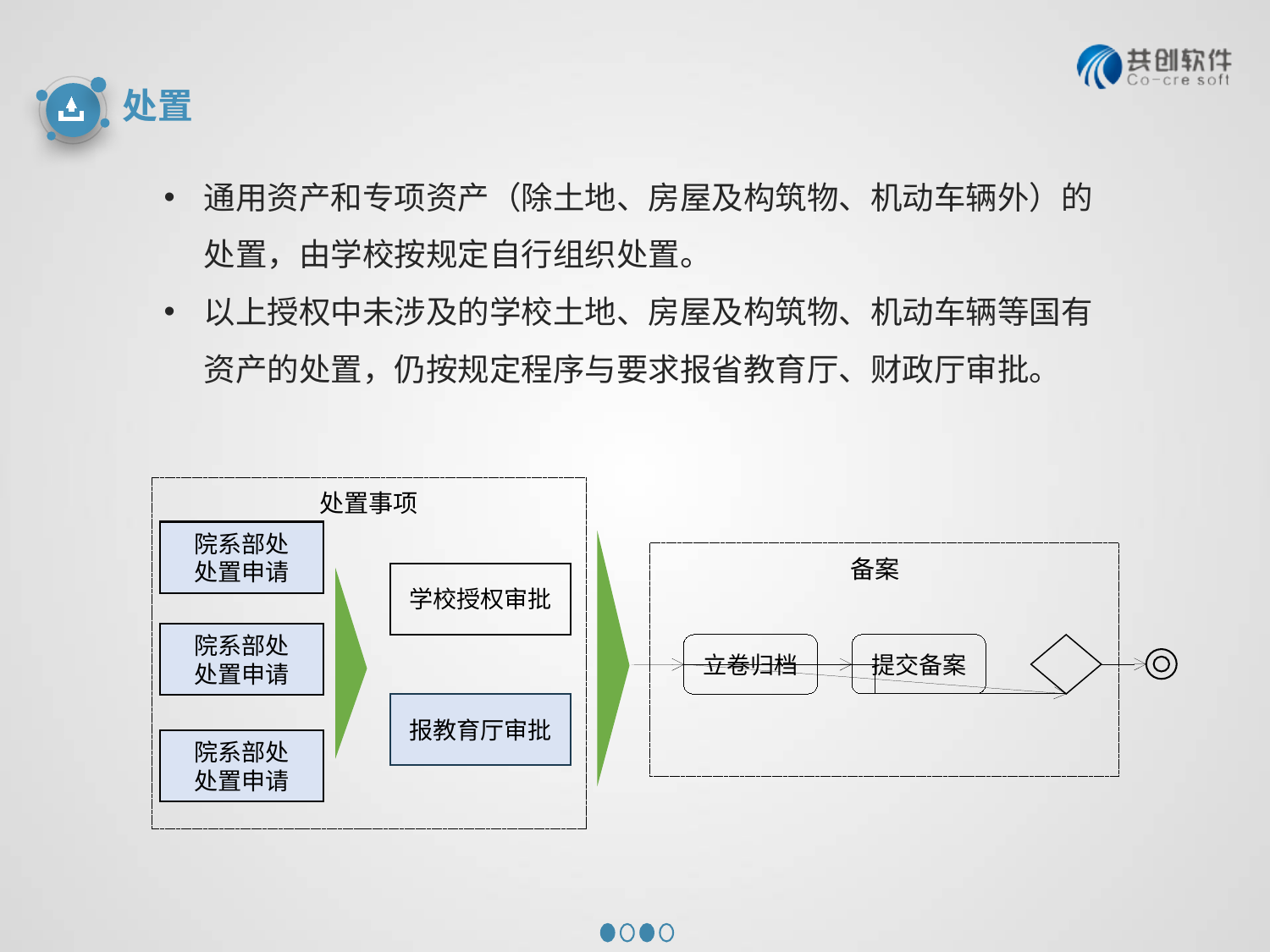

处置

通用资产和专项资产（除土地、房屋及构筑物、机动车辆外）的处置，由学校按规定自行组织处置。
以上授权中未涉及的学校土地、房屋及构筑物、机动车辆等国有资产的处置，仍按规定程序与要求报省教育厅、财政厅审批。

处置事项
院系部处
处置申请
学校授权审批
院系部处
处置申请

院系部处
处置申请

提交备案
立卷归档

备案

报教育厅审批